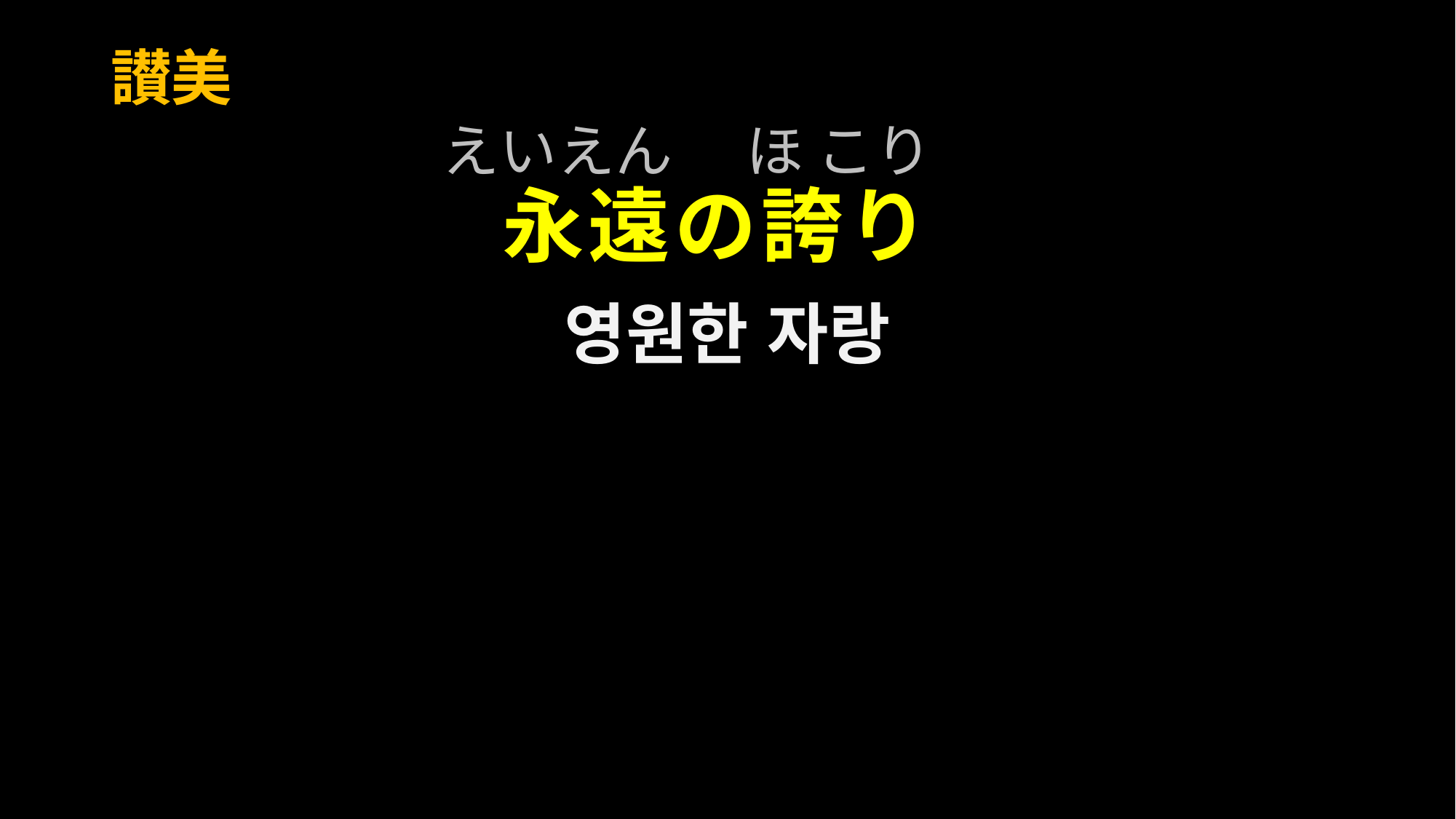

讃美
                    えいえん     ほ こり
永遠の誇り
영원한 자랑